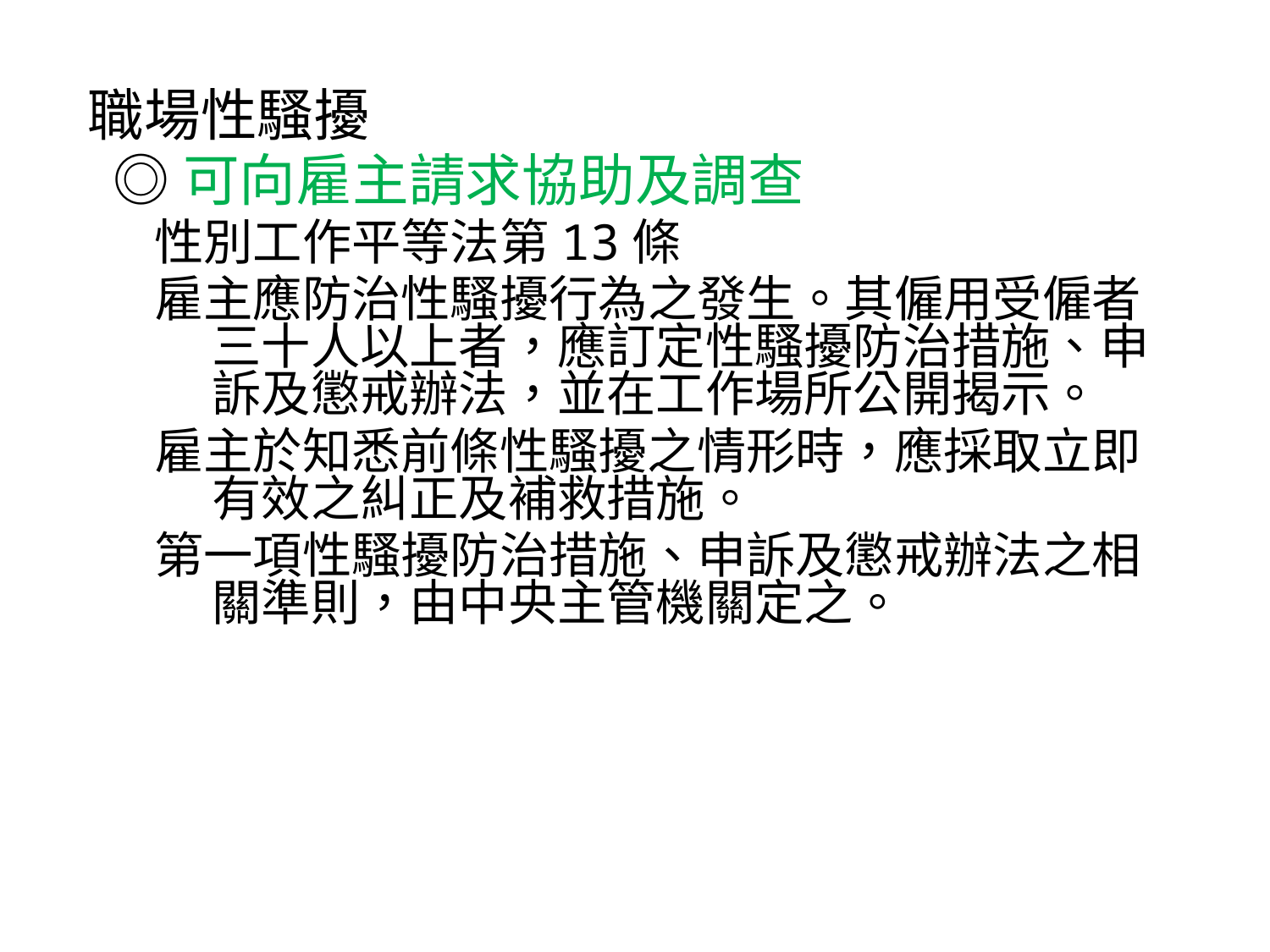

職場性騷擾
  ◎可向雇主請求協助及調查
     性別工作平等法第13條
     雇主應防治性騷擾行為之發生。其僱用受僱者三十人以上者，應訂定性騷擾防治措施、申訴及懲戒辦法，並在工作場所公開揭示。
     雇主於知悉前條性騷擾之情形時，應採取立即有效之糾正及補救措施。
     第一項性騷擾防治措施、申訴及懲戒辦法之相關準則，由中央主管機關定之。